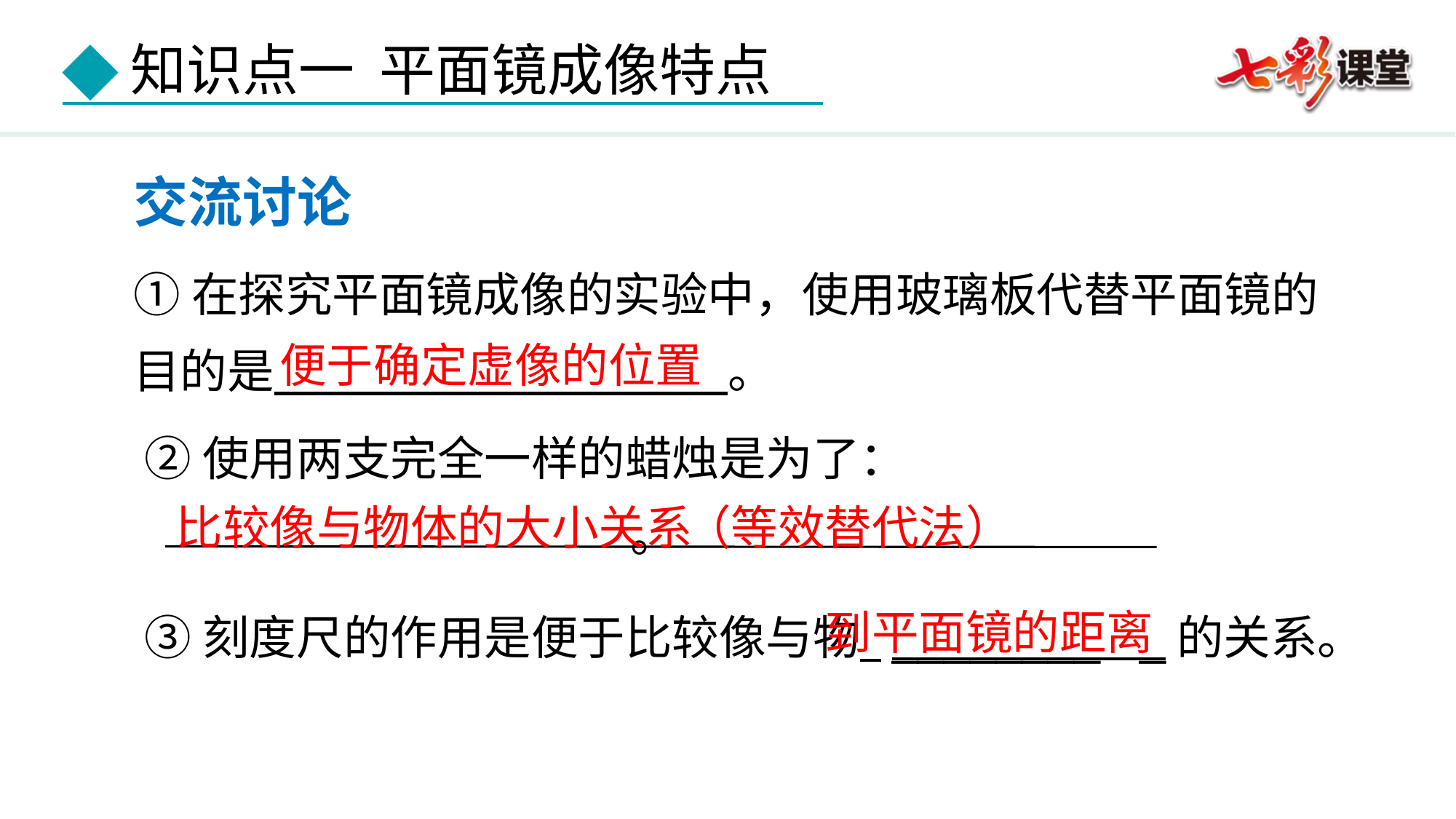

交流讨论
①在探究平面镜成像的实验中，使用玻璃板代替平面镜的
目的是                                           。
便于确定虚像的位置
②使用两支完全一样的蜡烛是为了：
                                             。

（等效替代法）
比较像与物体的大小关系

③刻度尺的作用是便于比较像与物  ________   _的关系。
到平面镜的距离